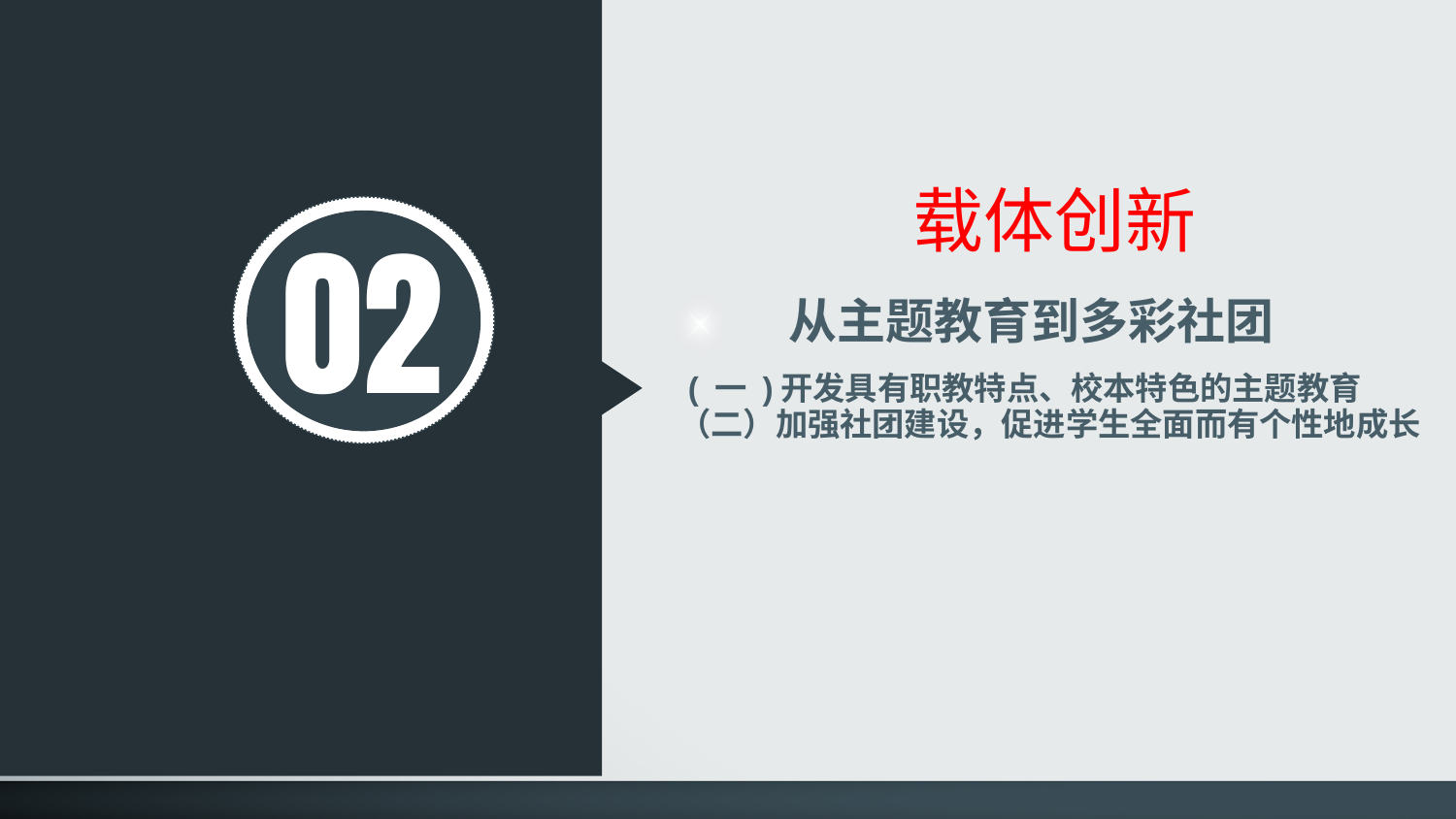

载体创新
         从主题教育到多彩社团
 ( 一 )开发具有职教特点、校本特色的主题教育
（二）加强社团建设，促进学生全面而有个性地成长

02